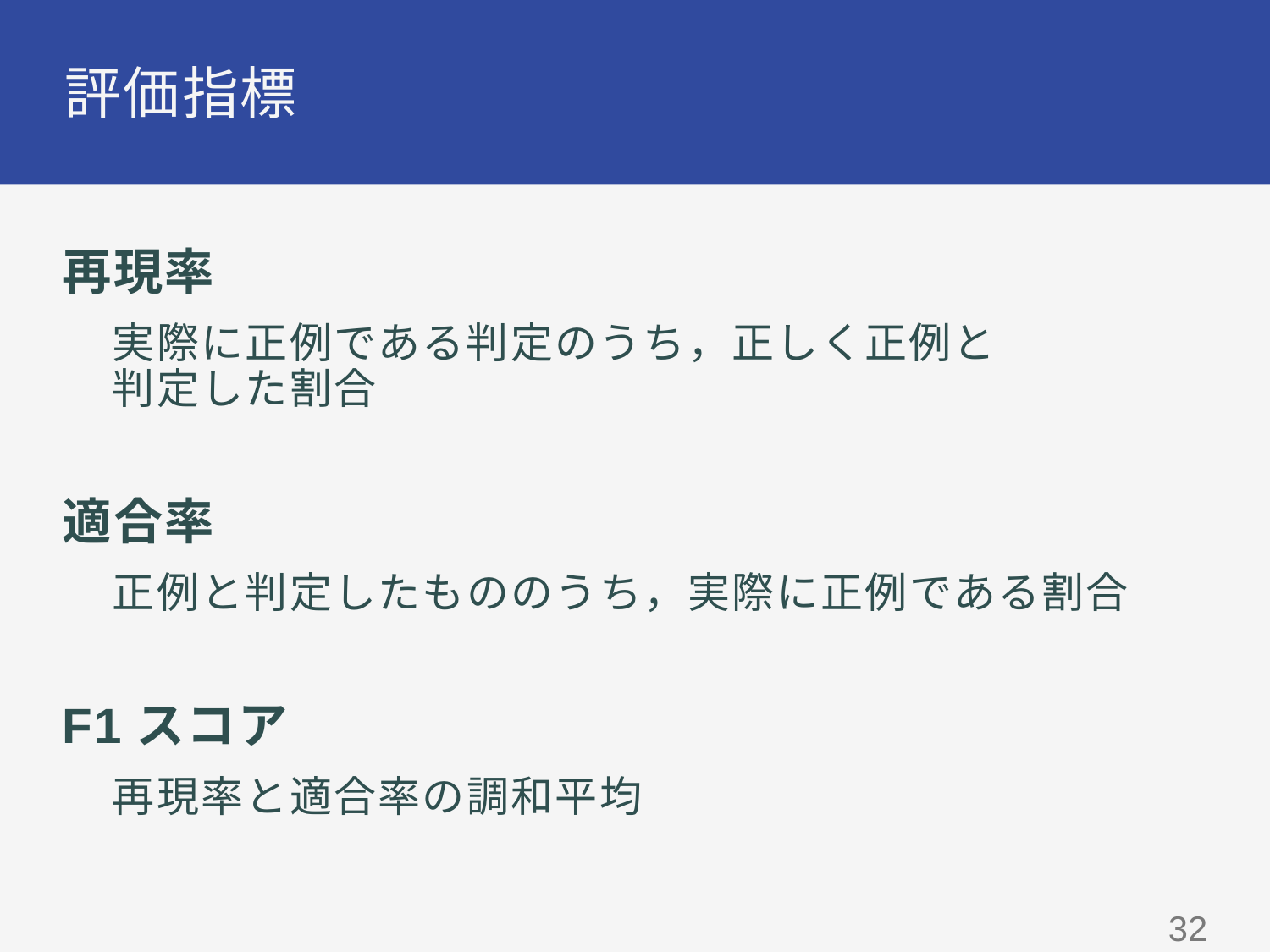

# 評価指標
再現率
実際に正例である判定のうち，正しく正例と
判定した割合

適合率
正例と判定したもののうち，実際に正例である割合

F1スコア
再現率と適合率の調和平均
32